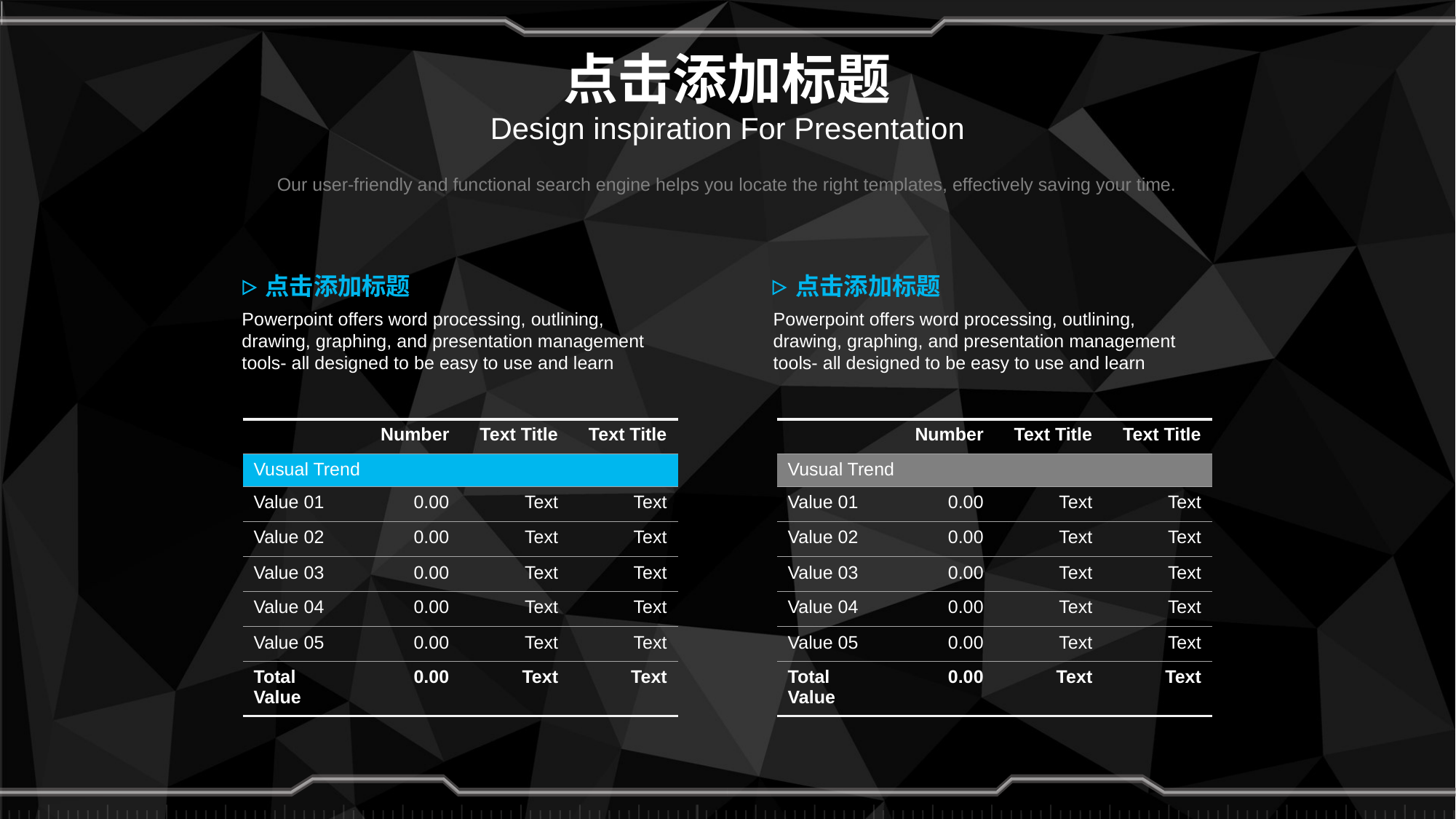

# 点击添加标题
Design inspiration For Presentation
Our user-friendly and functional search engine helps you locate the right templates, effectively saving your time.
点击添加标题
点击添加标题

Powerpoint offers word processing, outlining, drawing, graphing, and presentation management tools- all designed to be easy to use and learn
Powerpoint offers word processing, outlining, drawing, graphing, and presentation management tools- all designed to be easy to use and learn
|  | Number | Text Title | Text Title |
| --- | --- | --- | --- |
| Vusual Trend |  |  |  |
| Value 01 | 0.00 | Text | Text |
| Value 02 | 0.00 | Text | Text |
| Value 03 | 0.00 | Text | Text |
| Value 04 | 0.00 | Text | Text |
| Value 05 | 0.00 | Text | Text |
| Total Value | 0.00 | Text | Text |
|  | Number | Text Title | Text Title |
| --- | --- | --- | --- |
| Vusual Trend |  |  |  |
| Value 01 | 0.00 | Text | Text |
| Value 02 | 0.00 | Text | Text |
| Value 03 | 0.00 | Text | Text |
| Value 04 | 0.00 | Text | Text |
| Value 05 | 0.00 | Text | Text |
| Total Value | 0.00 | Text | Text |